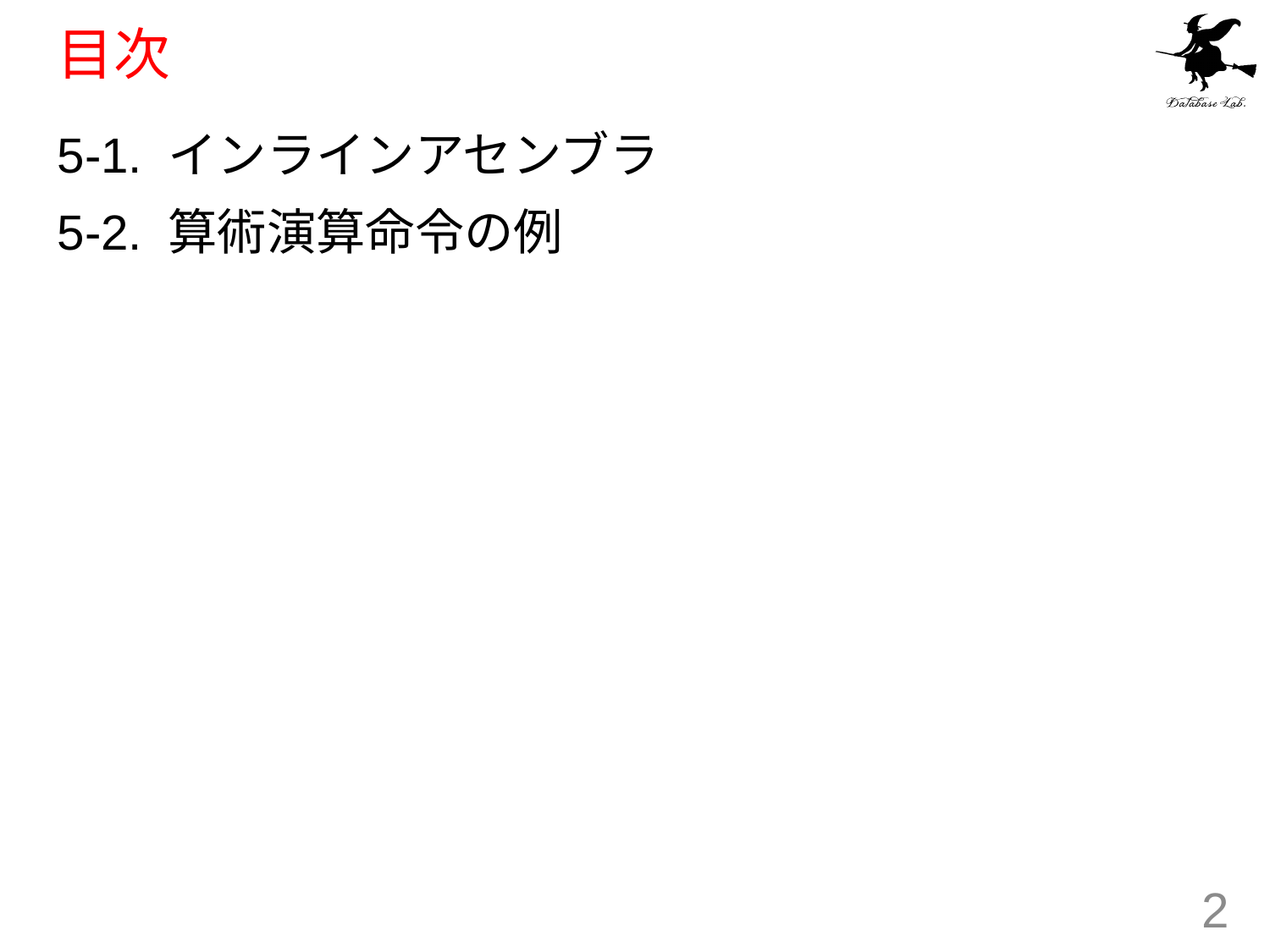

# 目次
5-1. インラインアセンブラ
5-2. 算術演算命令の例
2